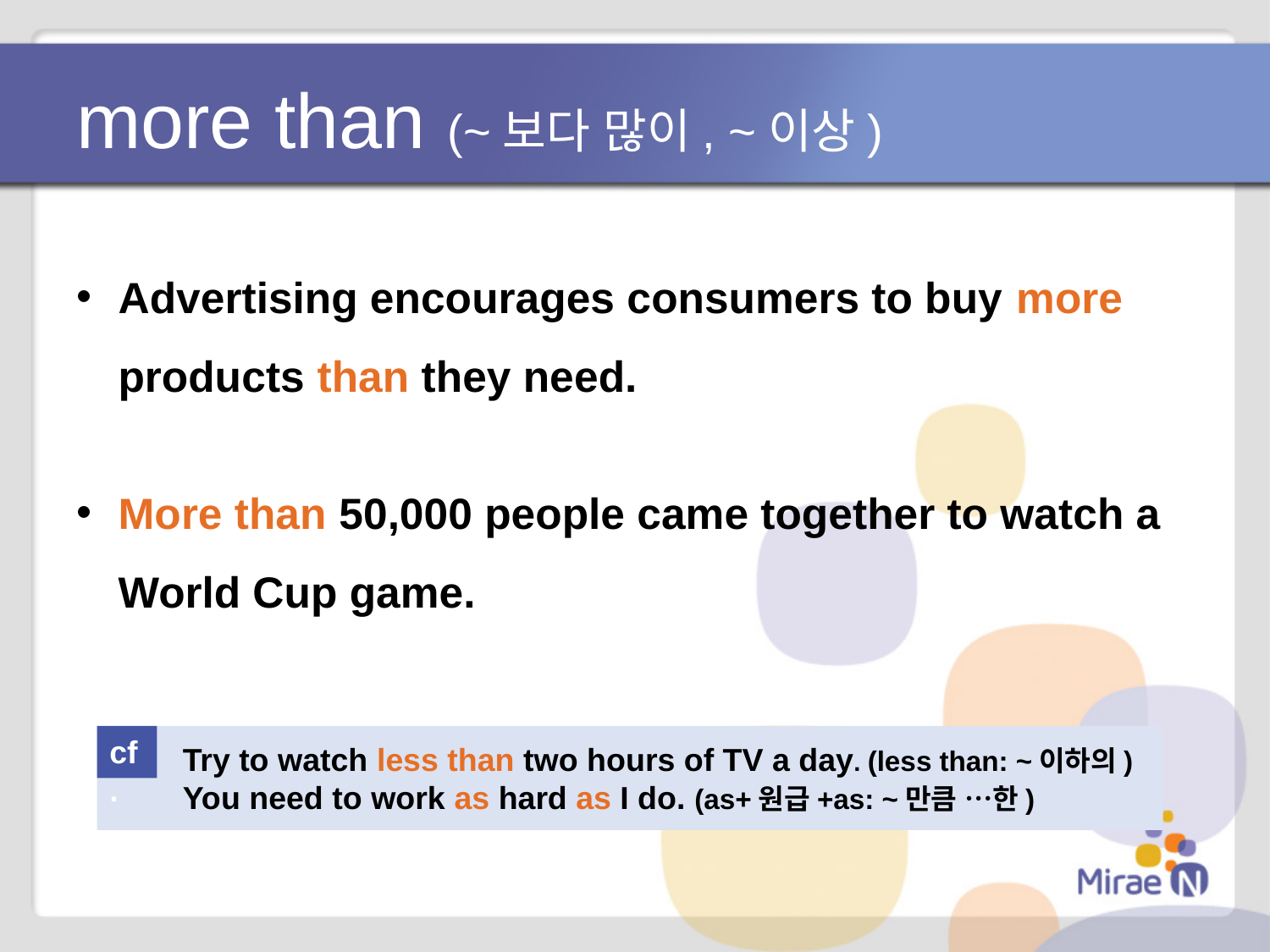

# more than (~보다 많이, ~이상)
Advertising encourages consumers to buy more products than they need.

More than 50,000 people came together to watch a World Cup game.

cf.
Try to watch less than two hours of TV a day. (less than: ~이하의)
You need to work as hard as I do. (as+원급+as: ~만큼 …한)